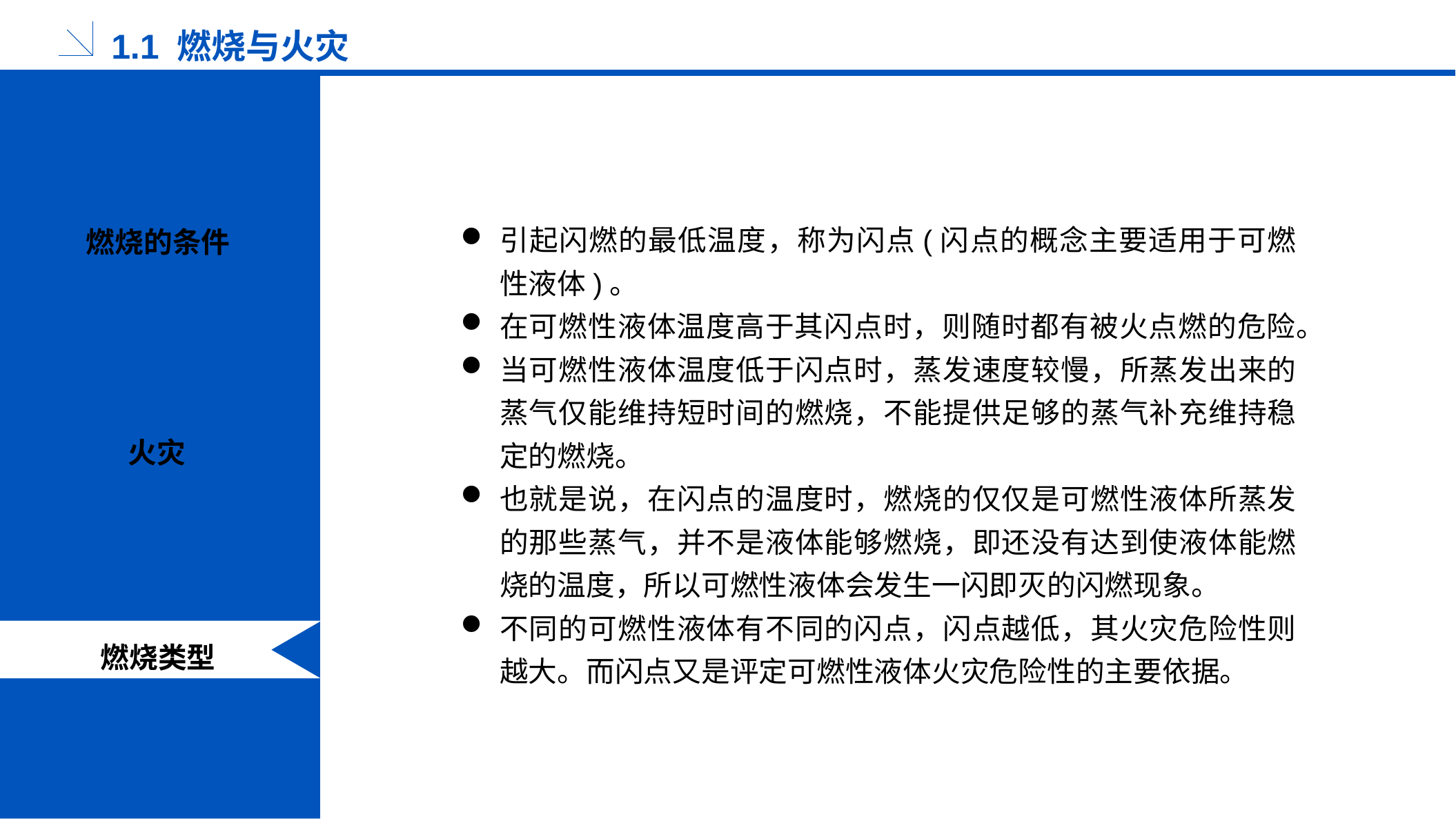

1.1 燃烧与火灾

引起闪燃的最低温度，称为闪点(闪点的概念主要适用于可燃性液体)。
在可燃性液体温度高于其闪点时，则随时都有被火点燃的危险。
当可燃性液体温度低于闪点时，蒸发速度较慢，所蒸发出来的蒸气仅能维持短时间的燃烧，不能提供足够的蒸气补充维持稳定的燃烧。
也就是说，在闪点的温度时，燃烧的仅仅是可燃性液体所蒸发的那些蒸气，并不是液体能够燃烧，即还没有达到使液体能燃烧的温度，所以可燃性液体会发生一闪即灭的闪燃现象。
不同的可燃性液体有不同的闪点，闪点越低，其火灾危险性则越大。而闪点又是评定可燃性液体火灾危险性的主要依据。
燃烧的条件
火灾

燃烧类型